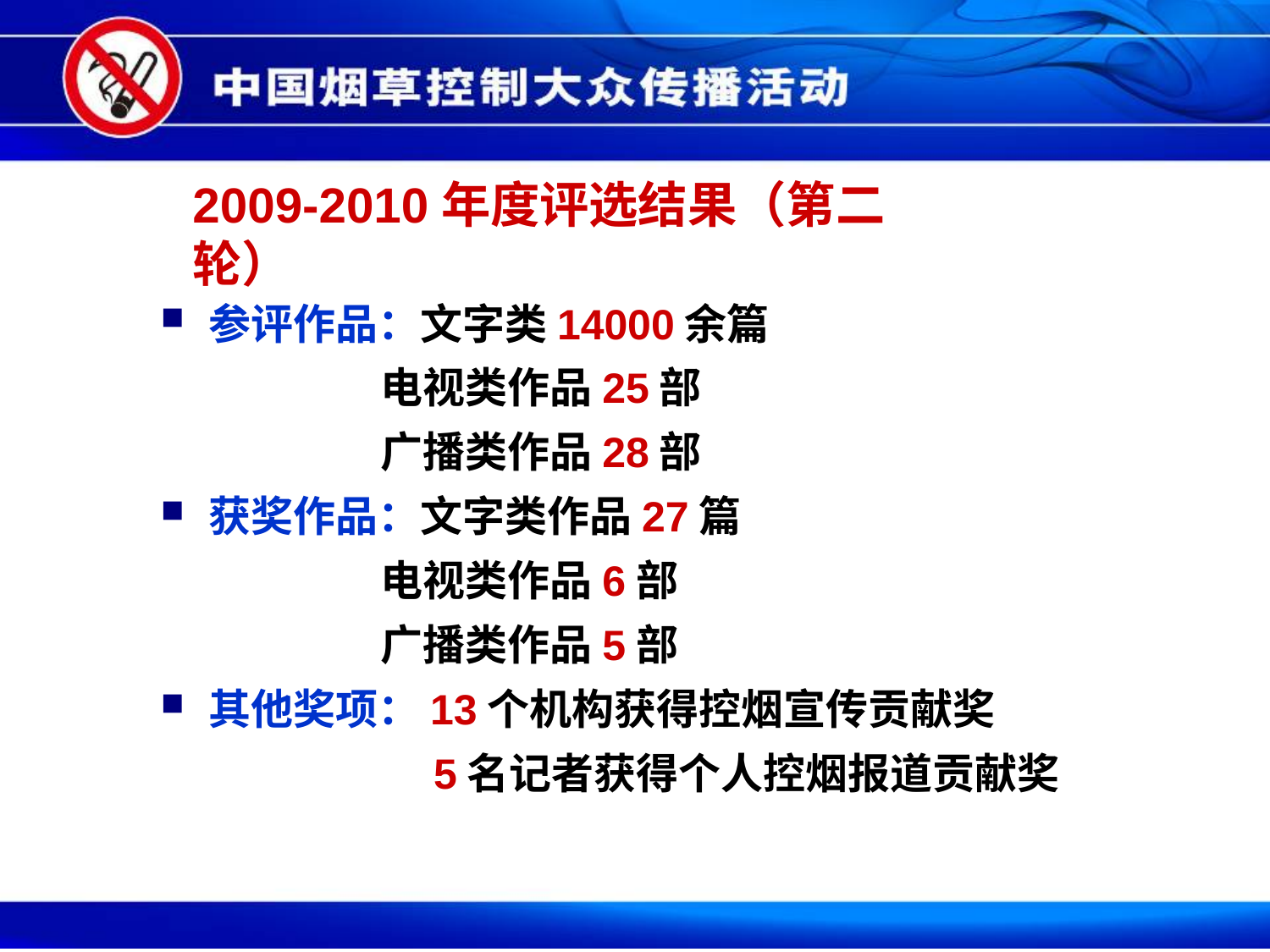

# 2009-2010年度评选结果（第二轮）
参评作品：文字类14000余篇
                      电视类作品25部
                      广播类作品28部
获奖作品：文字类作品27篇
                      电视类作品6部
                      广播类作品5部
其他奖项：13个机构获得控烟宣传贡献奖
                       5名记者获得个人控烟报道贡献奖